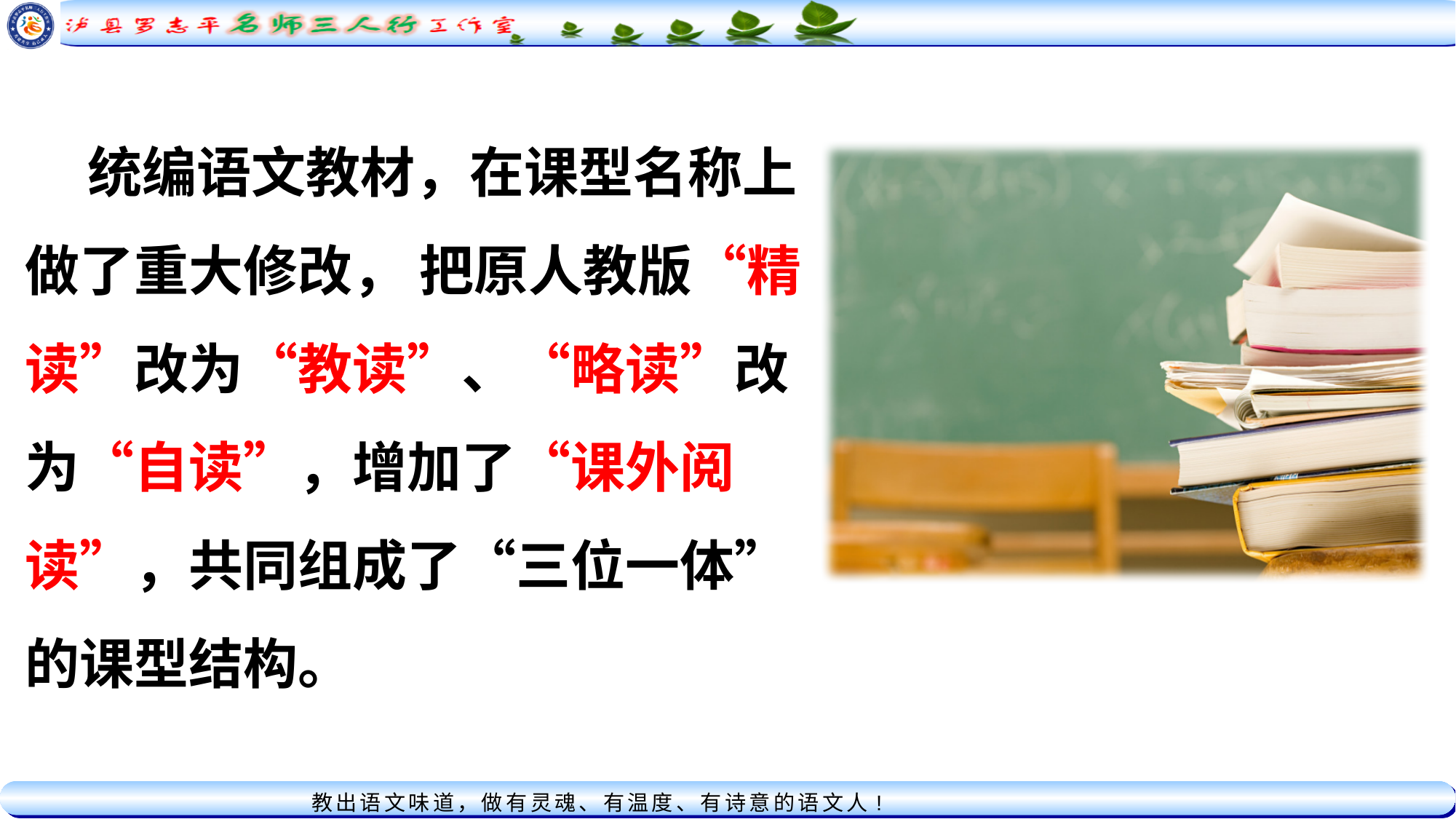

统编语文教材，在课型名称上做了重大修改， 把原人教版“精读”改为“教读”、“略读”改为“自读”，增加了“课外阅读”，共同组成了“三位一体”的课型结构。